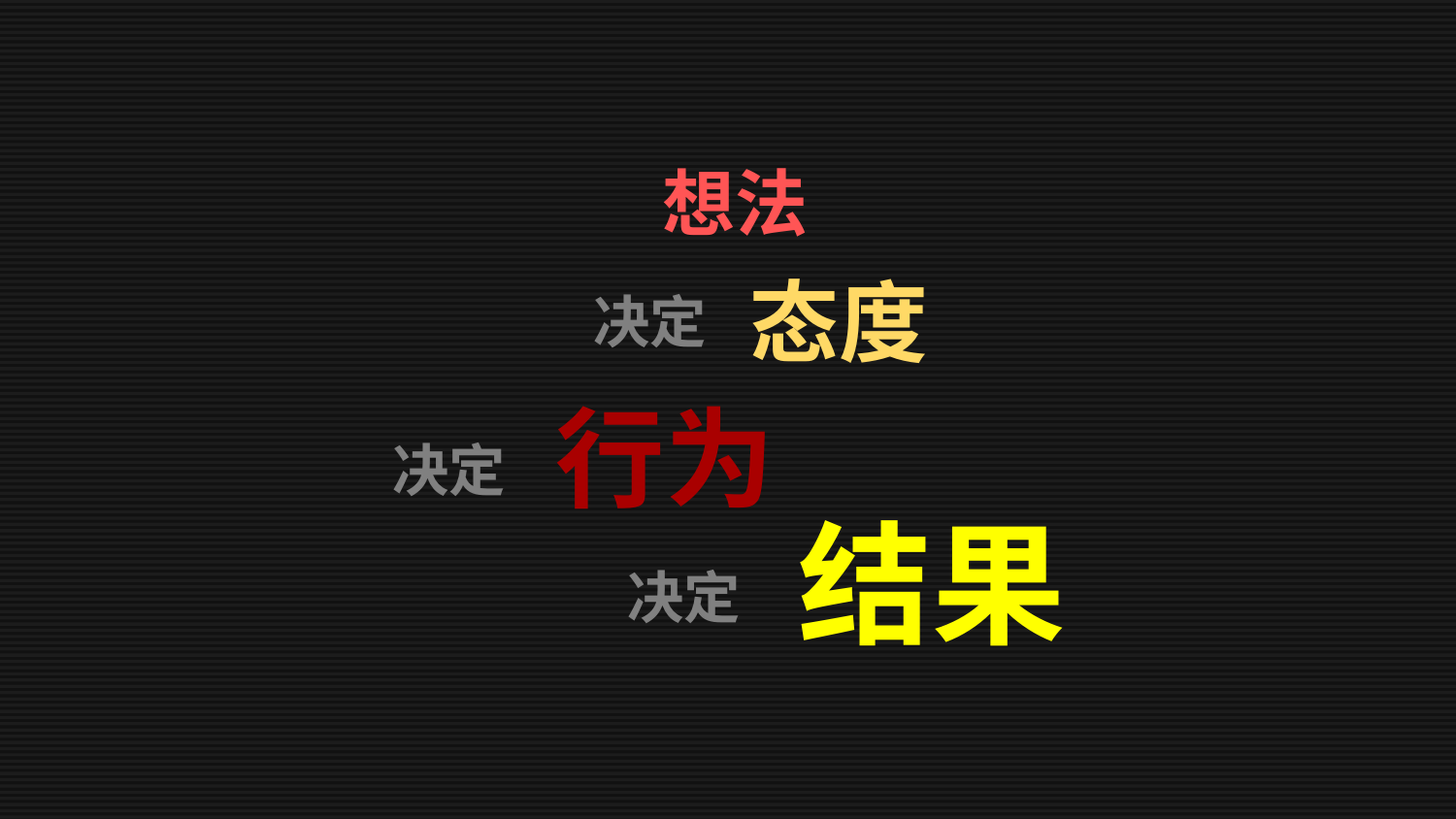

想法
态度
决定
行为
决定
结果
决定